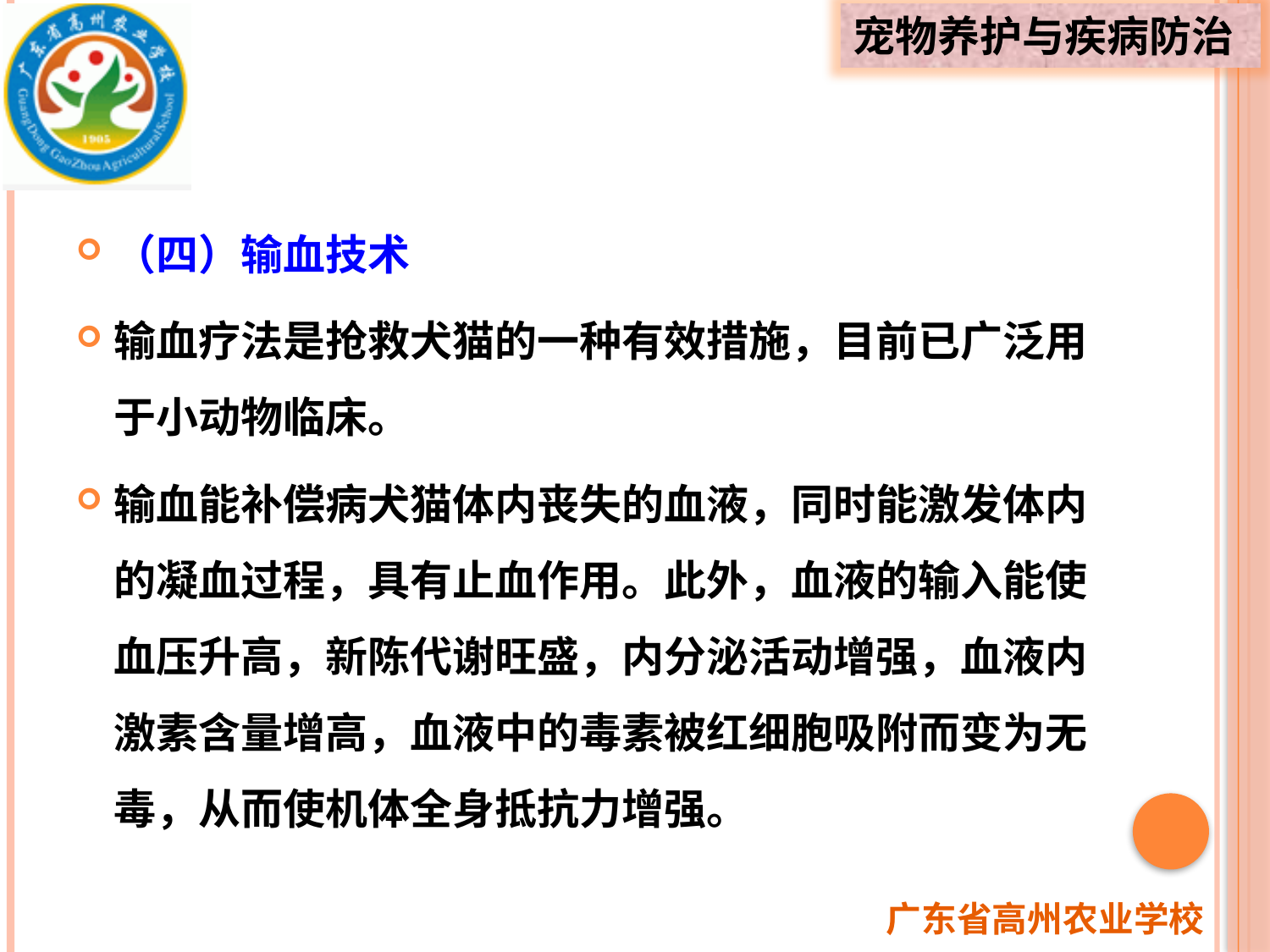

（四）输血技术
输血疗法是抢救犬猫的一种有效措施，目前已广泛用于小动物临床。
输血能补偿病犬猫体内丧失的血液，同时能激发体内的凝血过程，具有止血作用。此外，血液的输入能使血压升高，新陈代谢旺盛，内分泌活动增强，血液内激素含量增高，血液中的毒素被红细胞吸附而变为无毒，从而使机体全身抵抗力增强。